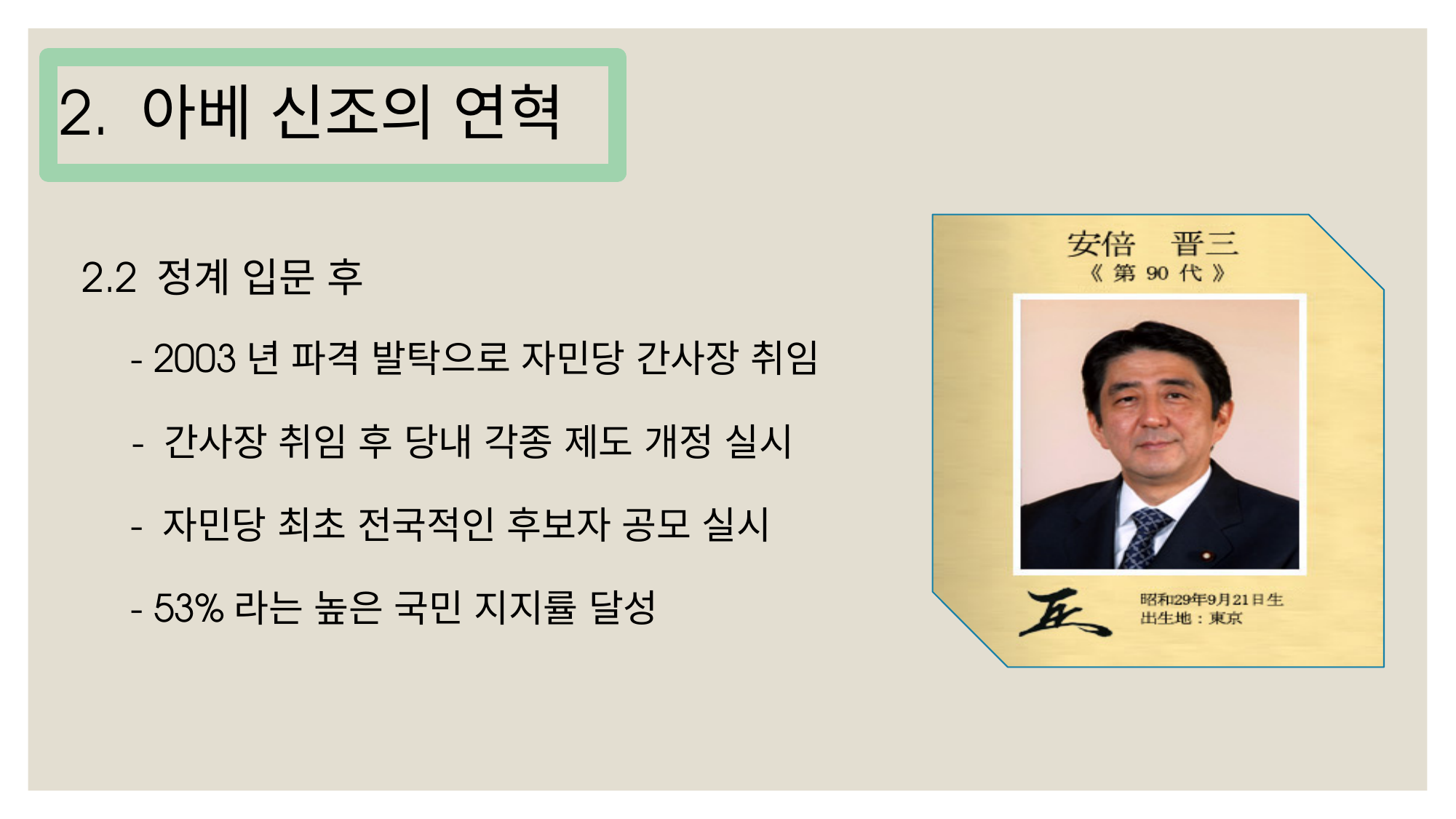

2. 아베 신조의 연혁

2.2 정계 입문 후
- 2003년 파격 발탁으로 자민당 간사장 취임
- 간사장 취임 후 당내 각종 제도 개정 실시
- 자민당 최초 전국적인 후보자 공모 실시
- 53%라는 높은 국민 지지률 달성